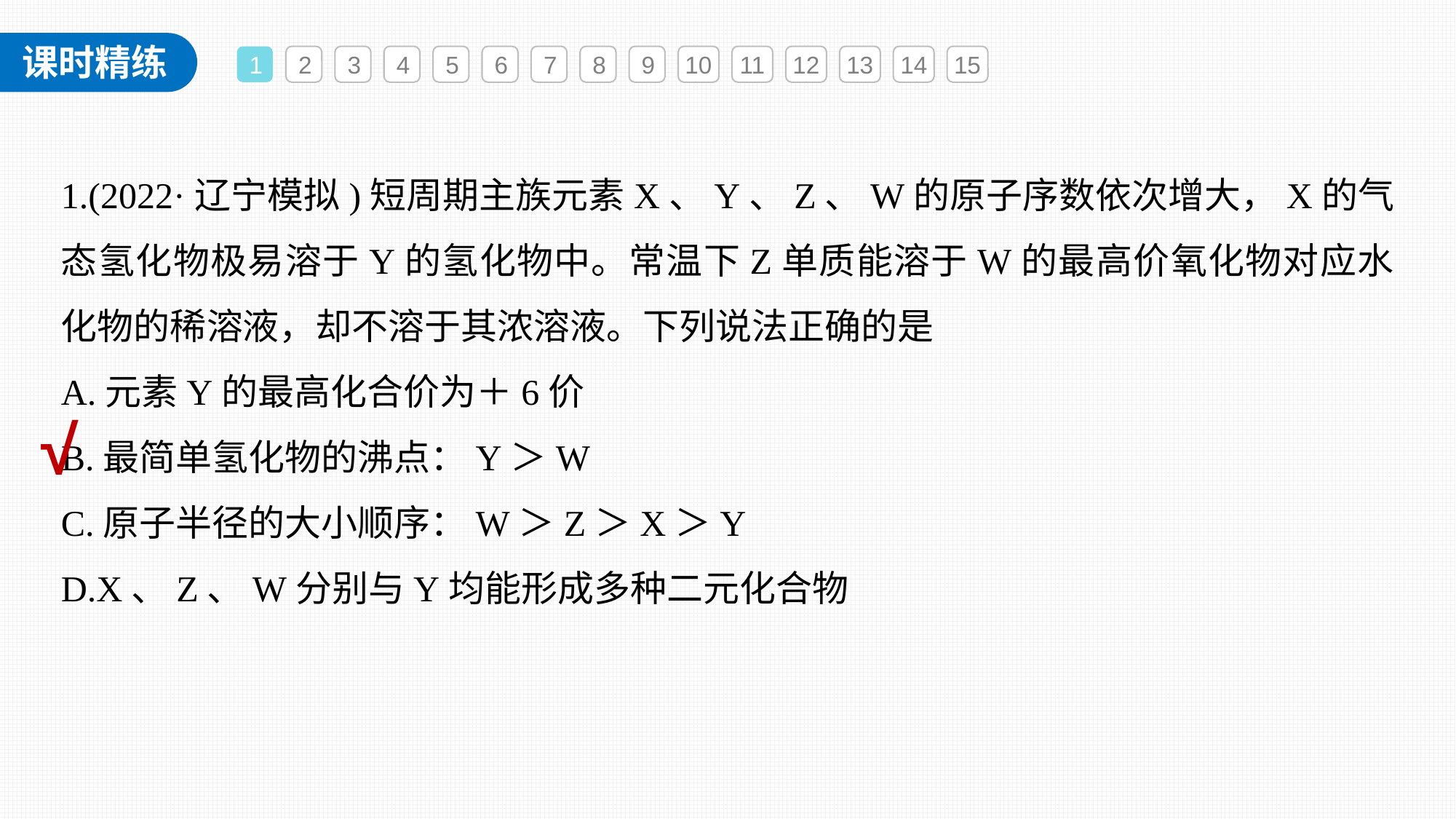

1
2
3
4
5
6
7
8
9
10
11
12
13
14
15
1.(2022·辽宁模拟)短周期主族元素X、Y、Z、W的原子序数依次增大，X的气态氢化物极易溶于Y的氢化物中。常温下Z单质能溶于W的最高价氧化物对应水化物的稀溶液，却不溶于其浓溶液。下列说法正确的是
A.元素Y的最高化合价为＋6价
B.最简单氢化物的沸点：Y＞W
C.原子半径的大小顺序：W＞Z＞X＞Y
D.X、Z、W分别与Y均能形成多种二元化合物
√